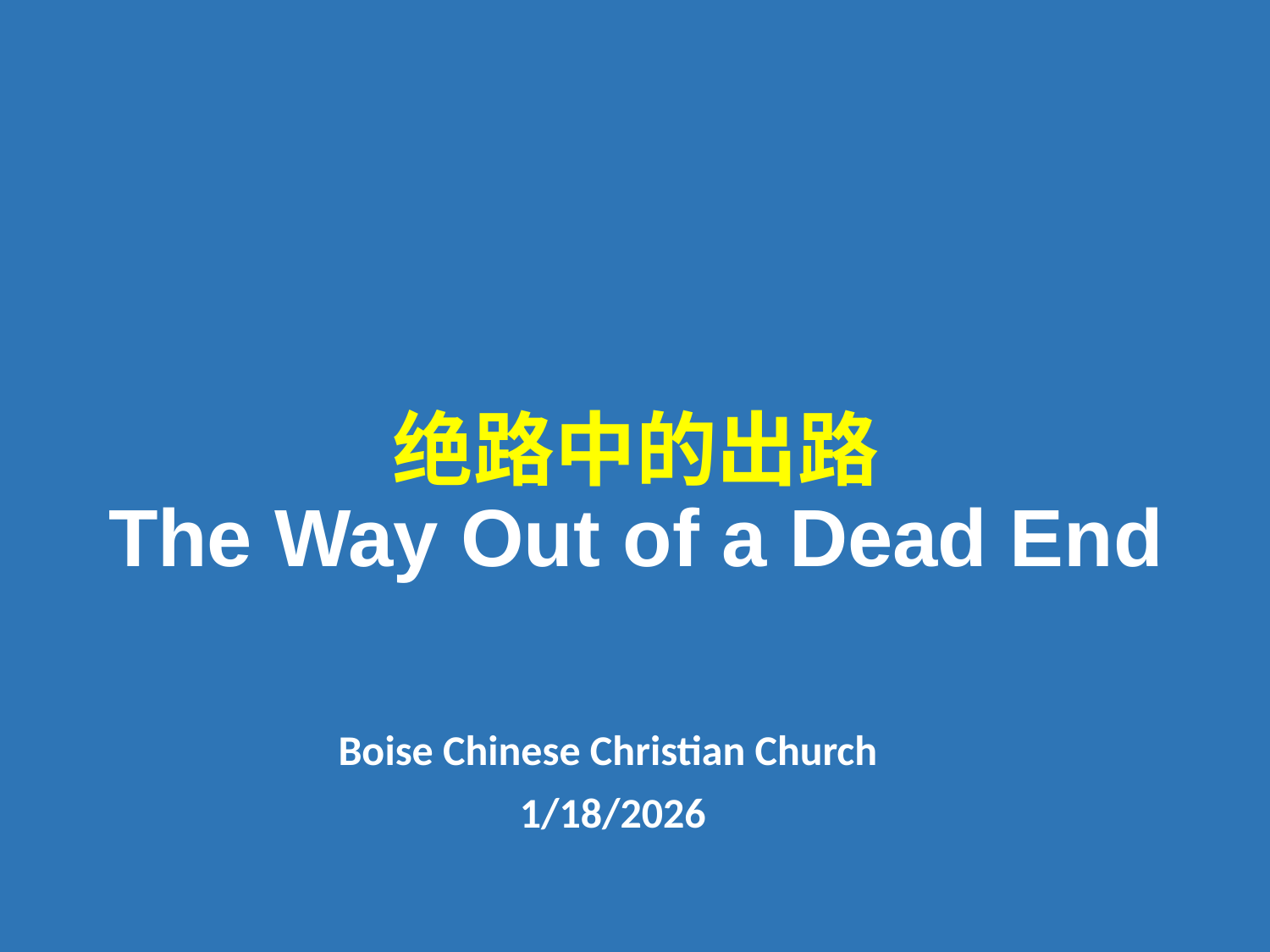

# 绝路中的出路 The Way Out of a Dead End
Boise Chinese Christian Church
1/18/2026